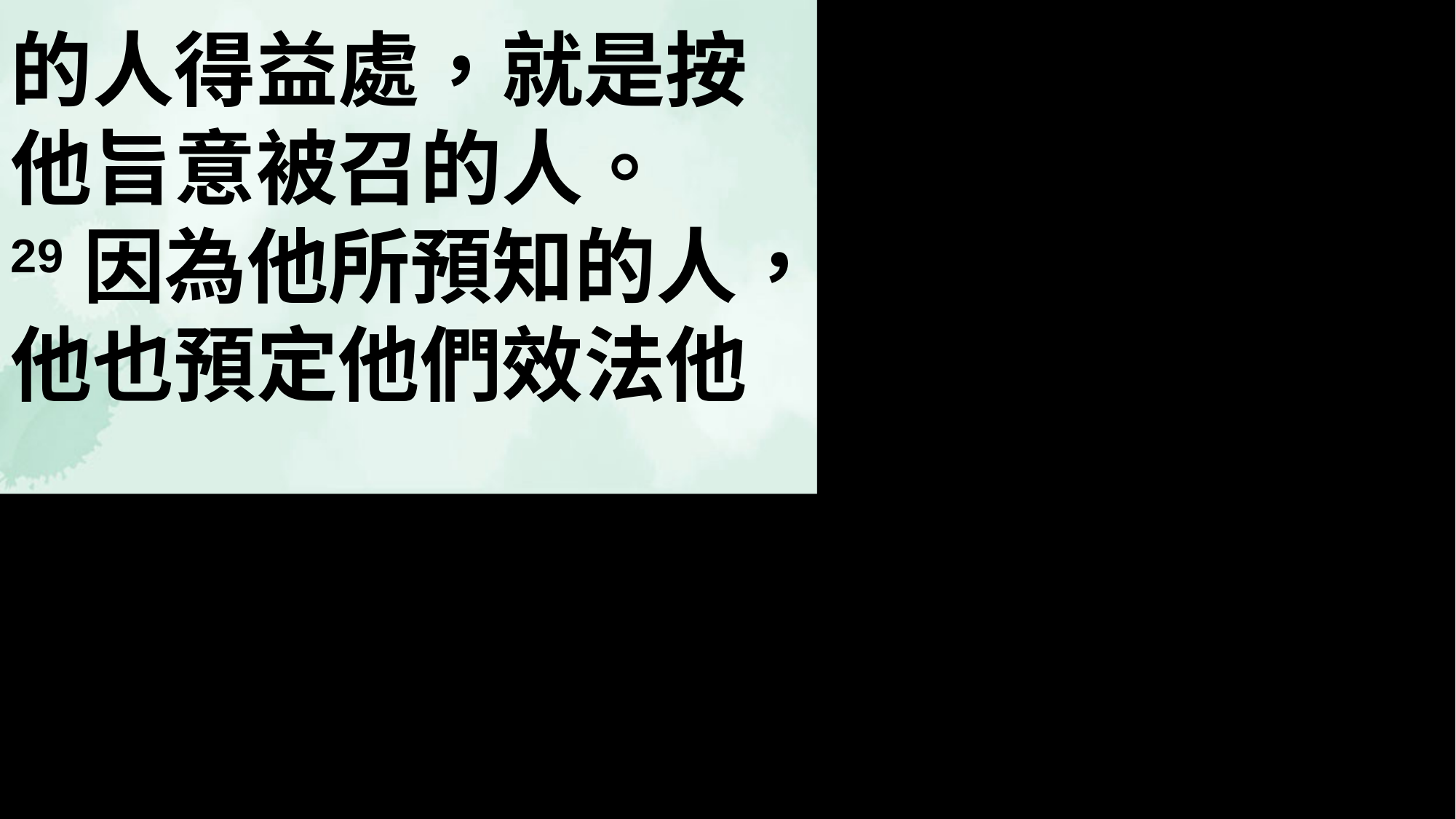

的人得益處，就是按他旨意被召的人。    29因為他所預知的人，他也預定他們效法他